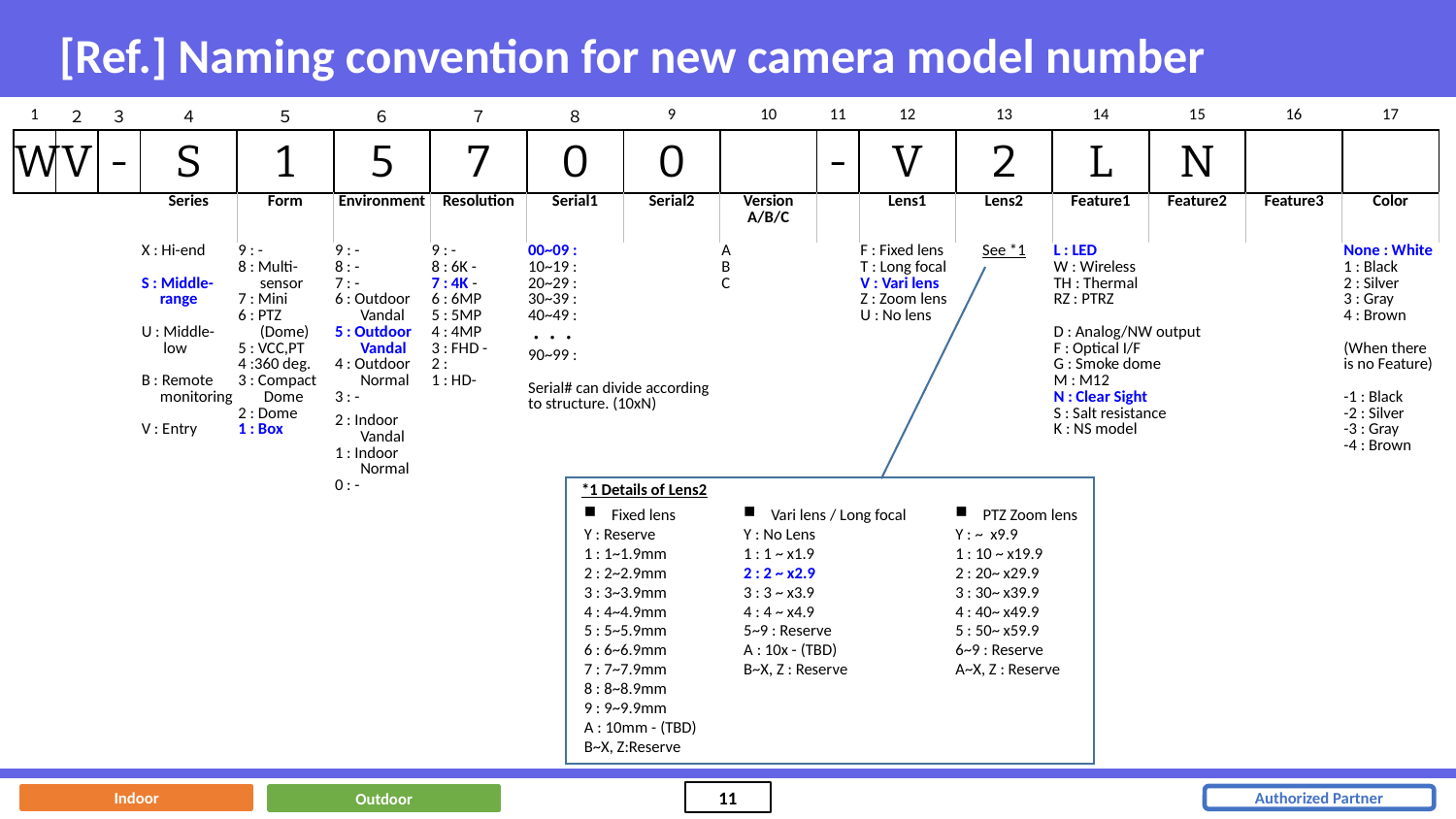

[Ref.] Naming convention for new camera model number
| 1 | ２ | ３ | ４ | ５ | ６ | ７ | ８ | 9 | 10 | 11 | 12 | 13 | 14 | 15 | 16 | 17 |
| --- | --- | --- | --- | --- | --- | --- | --- | --- | --- | --- | --- | --- | --- | --- | --- | --- |
| W | V | - | S | 1 | 5 | 7 | 0 | 0 |  | - | V | 2 | L | N |  |  |
|  |  |  | Series | Form | Environment | Resolution | Serial1 | Serial2 | Version A/B/C |  | Lens1 | Lens2 | Feature1 | Feature2 | Feature3 | Color |
|  |  |  | X : Hi-end S : Middle- range U : Middle- low B : Remote monitoring V : Entry | 9 : - 8 : Multi- sensor 7 : Mini 6 : PTZ (Dome) 5 : VCC,PT 4 :360 deg. 3 : Compact Dome 2 : Dome 1 : Box | 9 : - 8 : - 7 : - 6 : Outdoor Vandal 5 : Outdoor Vandal 4 : Outdoor Normal 3 : - 2 : Indoor 　 Vandal 1 : Indoor Normal 0 : - | 9 : - 8 : 6K - 7 : 4K - 6 : 6MP 5 : 5MP 4 : 4MP 3 : FHD - 2 : 1 : HD- | 00~09 : 10~19 : 20~29 : 30~39 : 40~49 : ・・・ 90~99 : Serial# can divide according to structure. (10xN) |  | A B C |  | F : Fixed lens T : Long focal V : Vari lens Z : Zoom lens U : No lens | See \*1 | L : LED W : Wireless TH : Thermal RZ : PTRZ D : Analog/NW output F : Optical I/F G : Smoke dome M : M12 N : Clear Sight S : Salt resistance K : NS model |  |  | None : White 1 : Black 2 : Silver 3 : Gray 4 : Brown (When there is no Feature) -1 : Black -2 : Silver -3 : Gray -4 : Brown |
*1 Details of Lens2

PTZ Zoom lens
Y : ~  x9.9
1 : 10 ~ x19.9
2 : 20~ x29.9
3 : 30~ x39.9
4 : 40~ x49.9
5 : 50~ x59.9
6~9 : Reserve
A~X, Z : Reserve
Fixed lens
Y : Reserve
1 : 1~1.9mm
2 : 2~2.9mm
3 : 3~3.9mm
4 : 4~4.9mm
5 : 5~5.9mm
6 : 6~6.9mm
7 : 7~7.9mm
8 : 8~8.9mm
9 : 9~9.9mm
A : 10mm - (TBD)
B~X, Z:Reserve
Vari lens / Long focal
Y : No Lens
1 : 1 ~ x1.9
2 : 2 ~ x2.9
3 : 3 ~ x3.9
4 : 4 ~ x4.9
5~9 : Reserve
A : 10x - (TBD)
B~X, Z : Reserve
Indoor
Outdoor